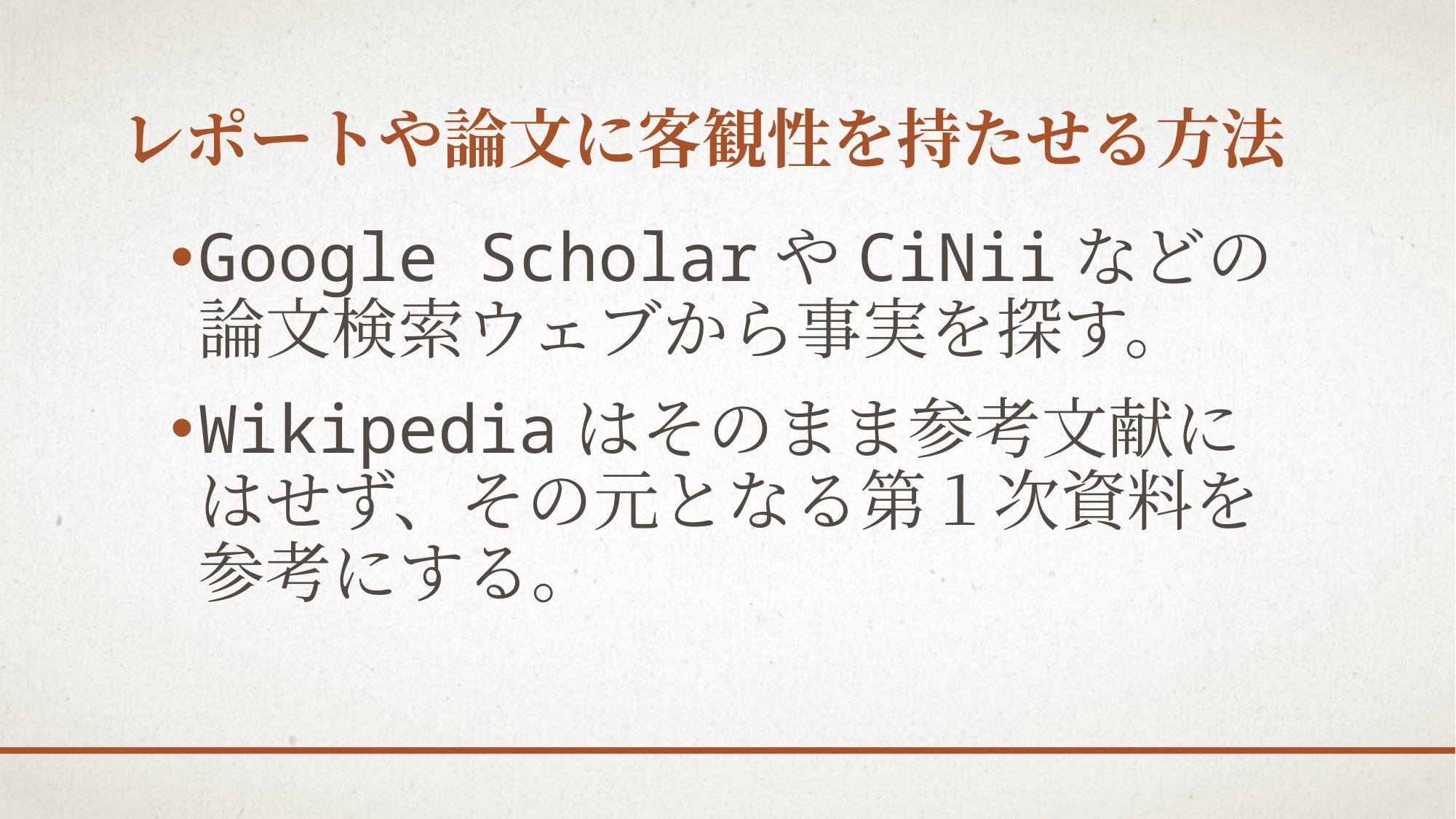

# レポートや論文に客観性を持たせる方法
Google ScholarやCiNiiなどの論文検索ウェブから事実を探す。
Wikipediaはそのまま参考文献にはせず、その元となる第１次資料を参考にする。